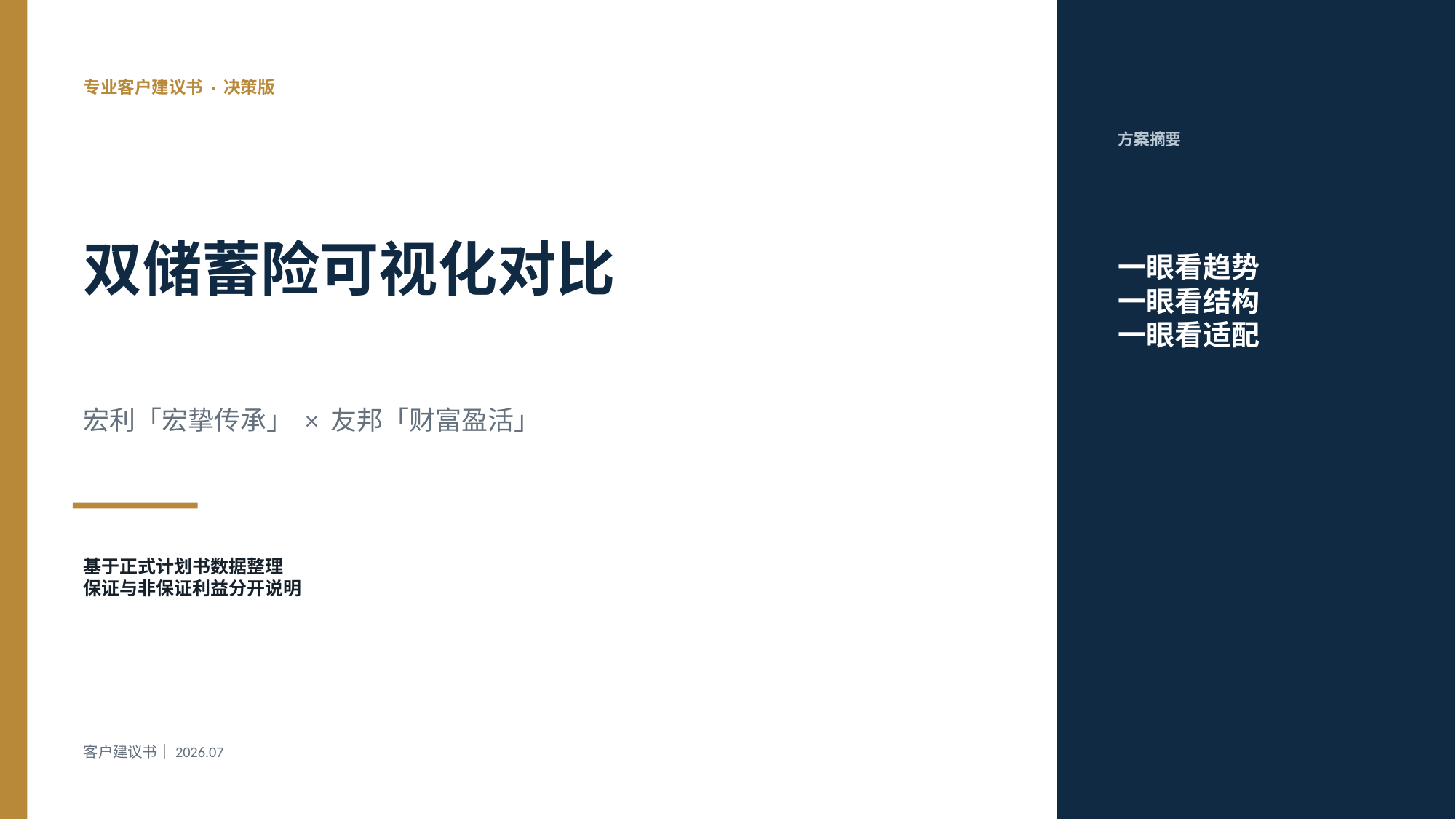

专业客户建议书 · 决策版
方案摘要
一眼看趋势
一眼看结构
一眼看适配
双储蓄险可视化对比
宏利「宏挚传承」 × 友邦「财富盈活」

基于正式计划书数据整理
保证与非保证利益分开说明
客户建议书｜2026.07